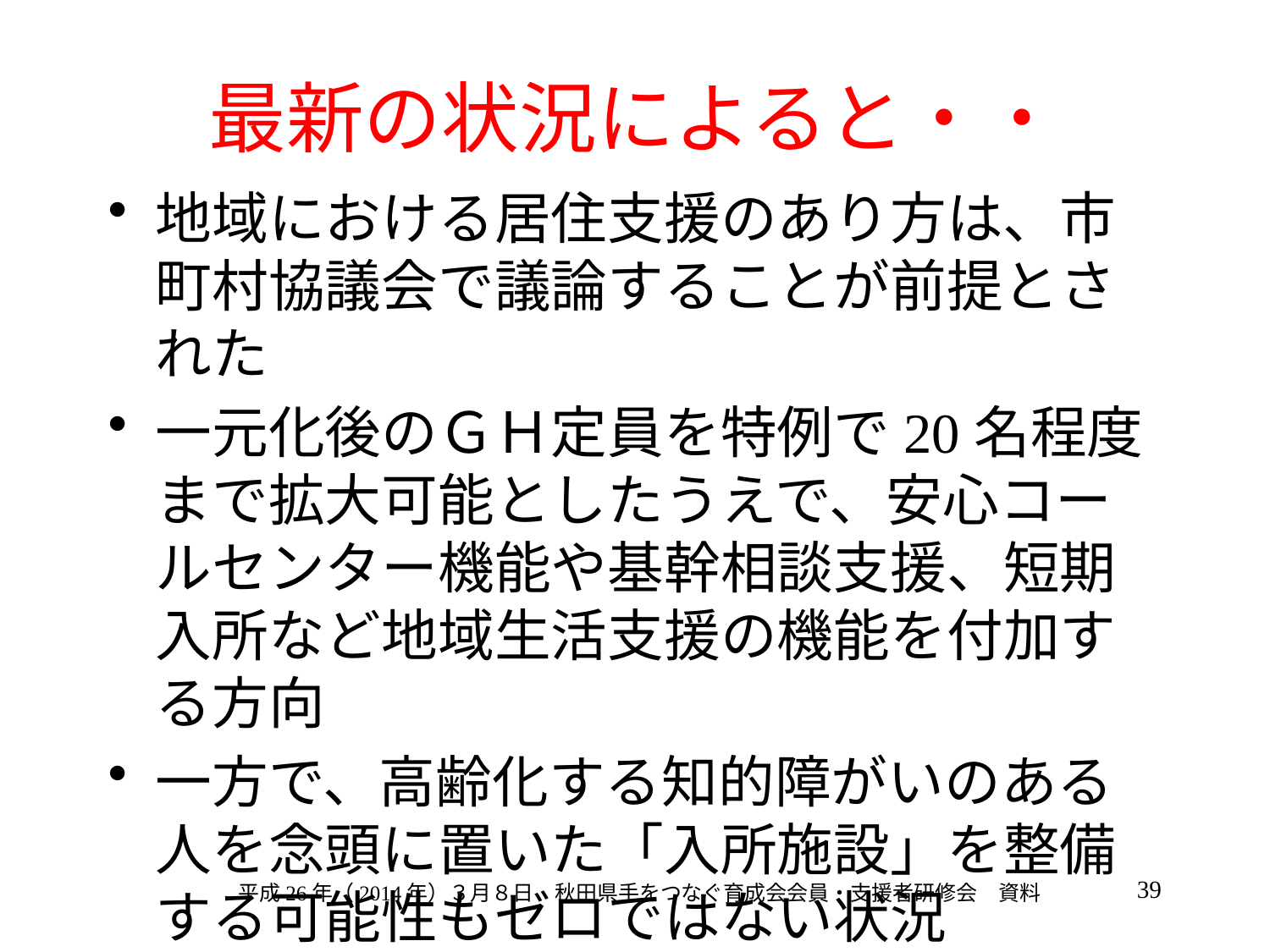

# 最新の状況によると・・
地域における居住支援のあり方は、市町村協議会で議論することが前提とされた
一元化後のＧＨ定員を特例で20名程度まで拡大可能としたうえで、安心コールセンター機能や基幹相談支援、短期入所など地域生活支援の機能を付加する方向
一方で、高齢化する知的障がいのある人を念頭に置いた「入所施設」を整備する可能性もゼロではない状況
39